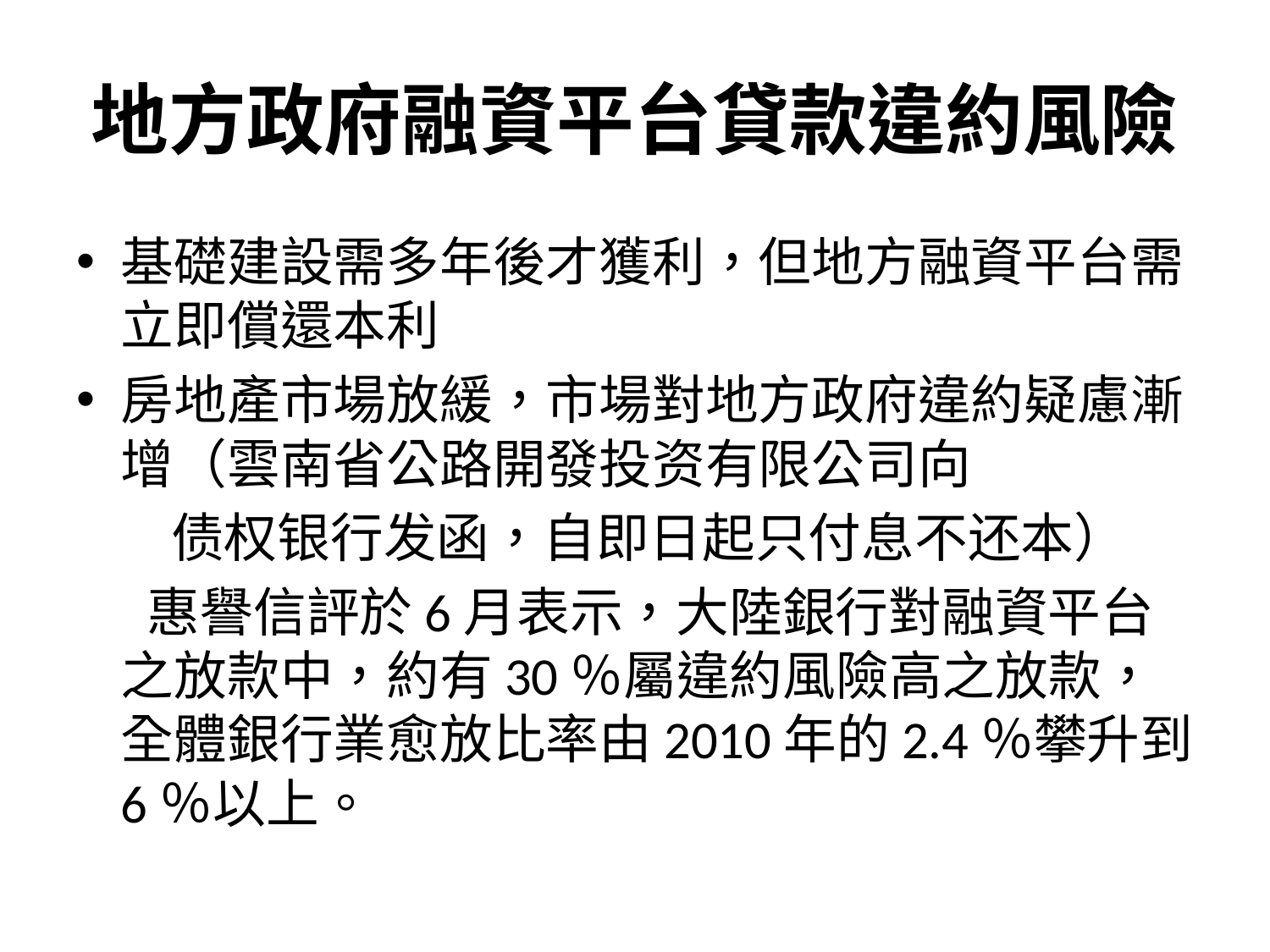

# 地方政府融資平台貸款違約風險
基礎建設需多年後才獲利，但地方融資平台需立即償還本利
房地產市場放緩，市場對地方政府違約疑慮漸增（雲南省公路開發投资有限公司向
       债权银行发函，自即日起只付息不还本）
     惠譽信評於6月表示，大陸銀行對融資平台之放款中，約有30％屬違約風險高之放款，全體銀行業愈放比率由2010年的2.4％攀升到6％以上。